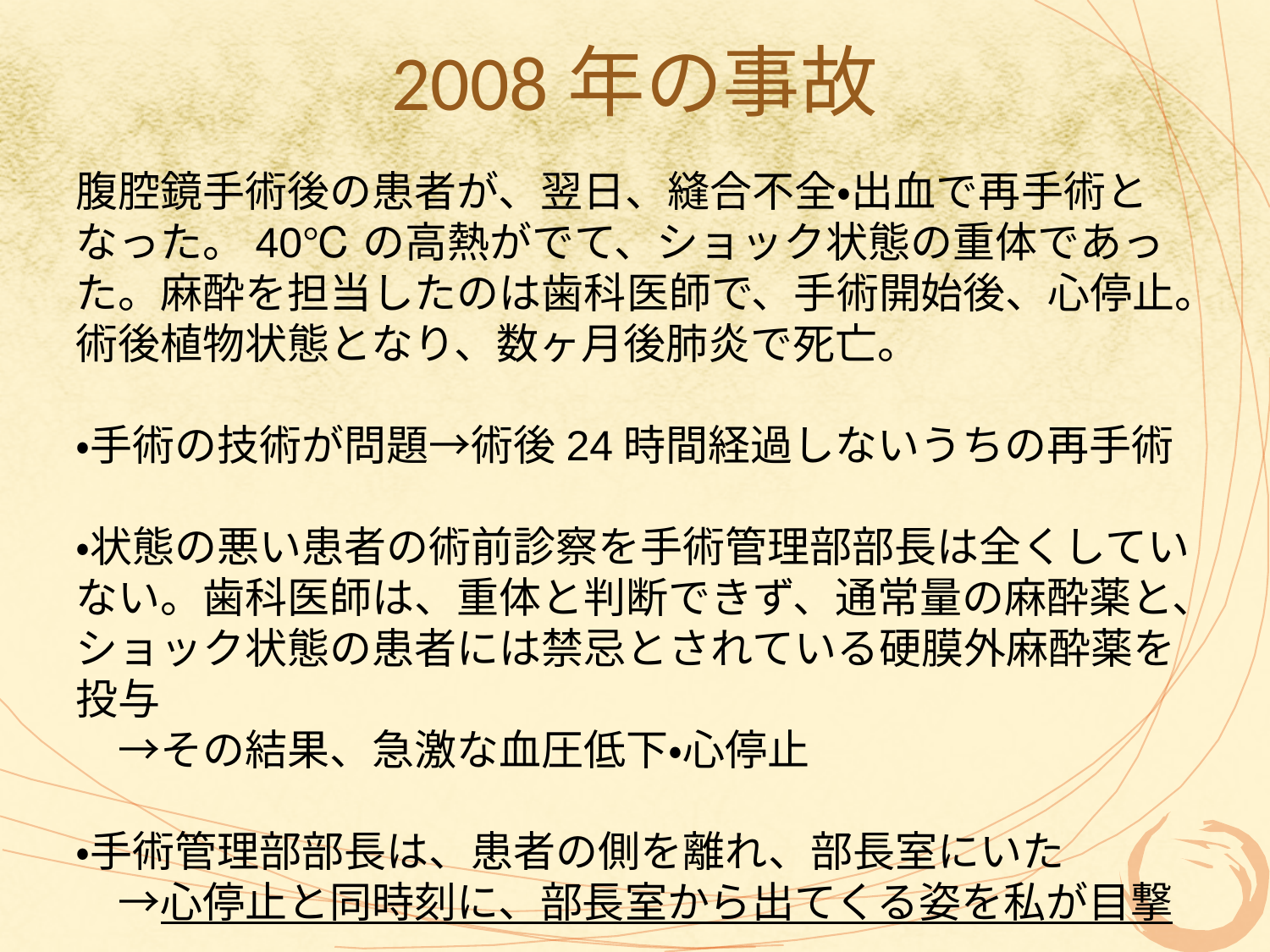

# 2008年の事故
腹腔鏡手術後の患者が、翌日、縫合不全・出血で再手術となった。40℃の高熱がでて、ショック状態の重体であった。麻酔を担当したのは歯科医師で、手術開始後、心停止。術後植物状態となり、数ヶ月後肺炎で死亡。

・手術の技術が問題→術後24時間経過しないうちの再手術

・状態の悪い患者の術前診察を手術管理部部長は全くしていない。歯科医師は、重体と判断できず、通常量の麻酔薬と、ショック状態の患者には禁忌とされている硬膜外麻酔薬を投与
　→その結果、急激な血圧低下・心停止

・手術管理部部長は、患者の側を離れ、部長室にいた
　→心停止と同時刻に、部長室から出てくる姿を私が目撃